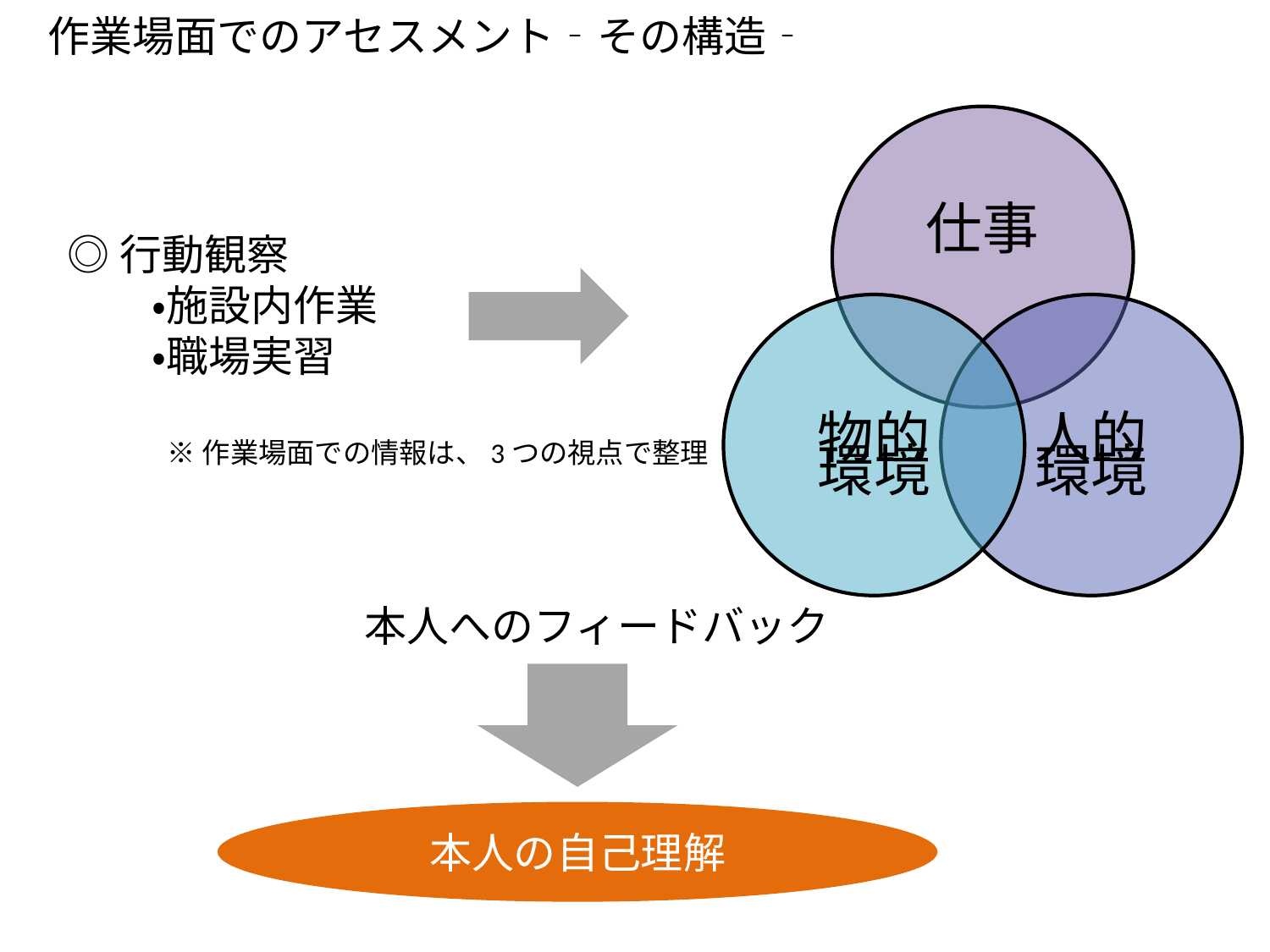

作業場面でのアセスメント‐その構造‐
仕事
人的
環境
物的
環境

◎行動観察
　　・施設内作業
　　・職場実習

※作業場面での情報は、3つの視点で整理
本人へのフィードバック

本人の自己理解